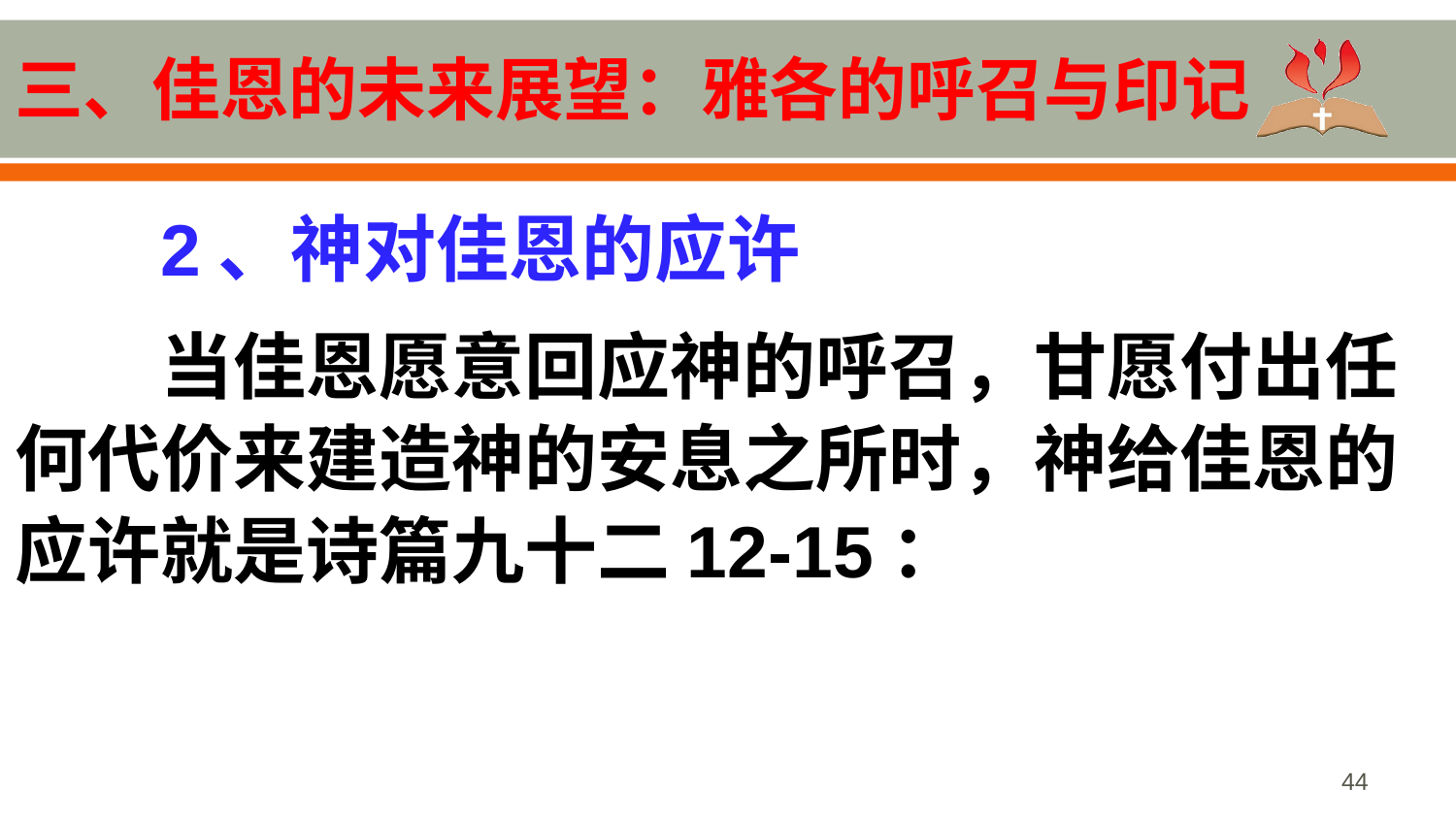

# 三、佳恩的未来展望：雅各的呼召与印记
	2、神对佳恩的应许
当佳恩愿意回应神的呼召，甘愿付出任何代价来建造神的安息之所时，神给佳恩的应许就是诗篇九十二12-15：

44